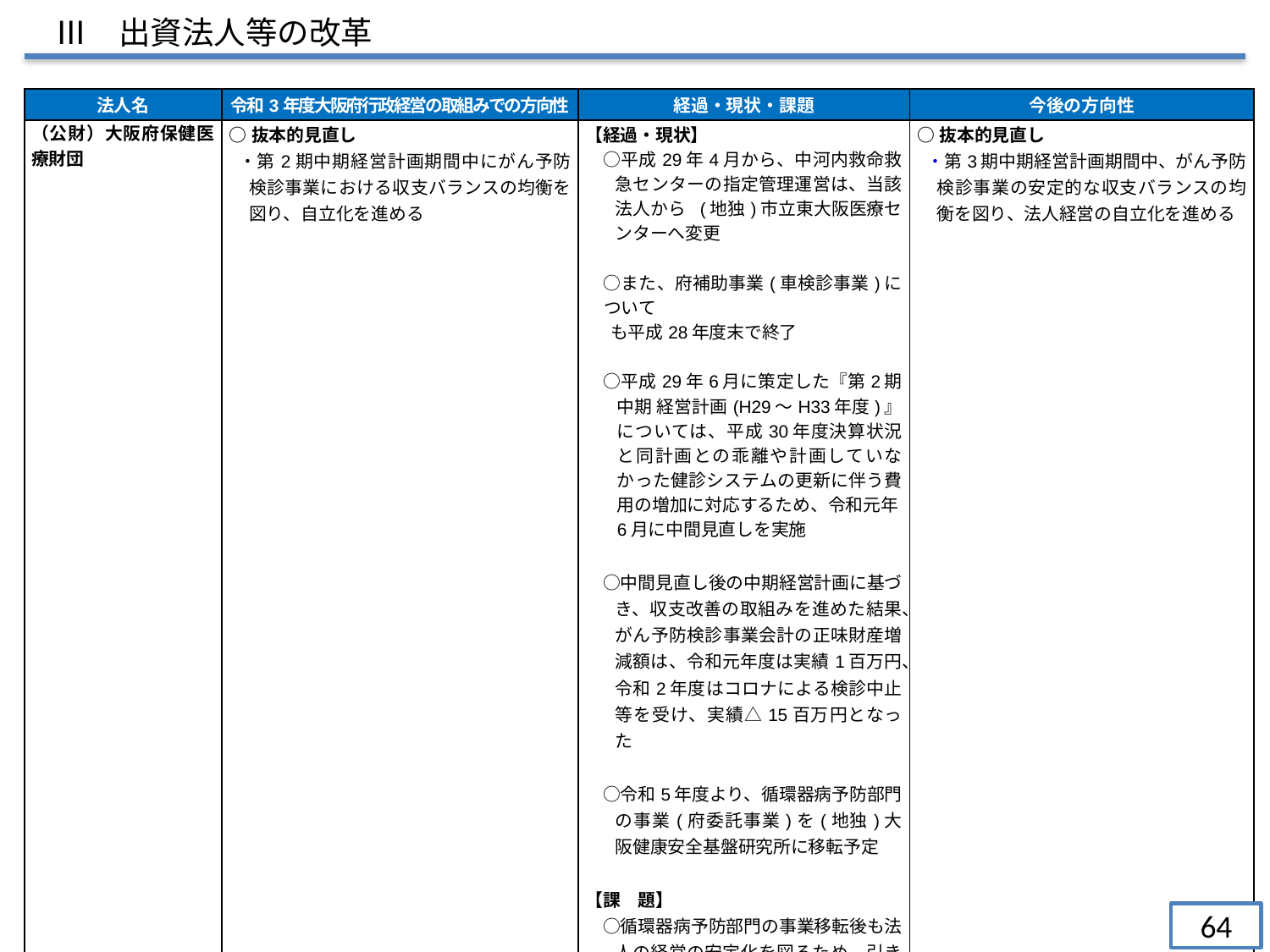

Ⅲ　出資法人等の改革
| 法人名 | 令和3年度大阪府行政経営の取組みでの方向性 | 経過・現状・課題 | 今後の方向性 |
| --- | --- | --- | --- |
| （公財）大阪府保健医療財団 | ○抜本的見直し ・第2期中期経営計画期間中にがん予防検診事業における収支バランスの均衡を図り、自立化を進める | 【経過・現状】 　○平成29年4月から、中河内救命救急センターの指定管理運営は、当該法人から (地独)市立東大阪医療センターへ変更 　○また、府補助事業(車検診事業)について も平成28年度末で終了 　○平成29年6月に策定した『第2期中期 経営計画(H29～H33年度)』については、平成30年度決算状況と同計画との乖離や計画していなかった健診システムの更新に伴う費用の増加に対応するため、令和元年6月に中間見直しを実施 　○中間見直し後の中期経営計画に基づき、収支改善の取組みを進めた結果、がん予防検診事業会計の正味財産増減額は、令和元年度は実績1百万円、令和2年度はコロナによる検診中止等を受け、実績△15百万円となった 　○令和5年度より、循環器病予防部門の事業(府委託事業)を(地独)大阪健康安全基盤研究所に移転予定 【課　題】 　○循環器病予防部門の事業移転後も法人の経営の安定化を図るため、引き続きがん予防検診事業の収支均衡に向けた取組みが必要 | ○抜本的見直し ・第3期中期経営計画期間中、がん予防検診事業の安定的な収支バランスの均衡を図り、法人経営の自立化を進める |
64